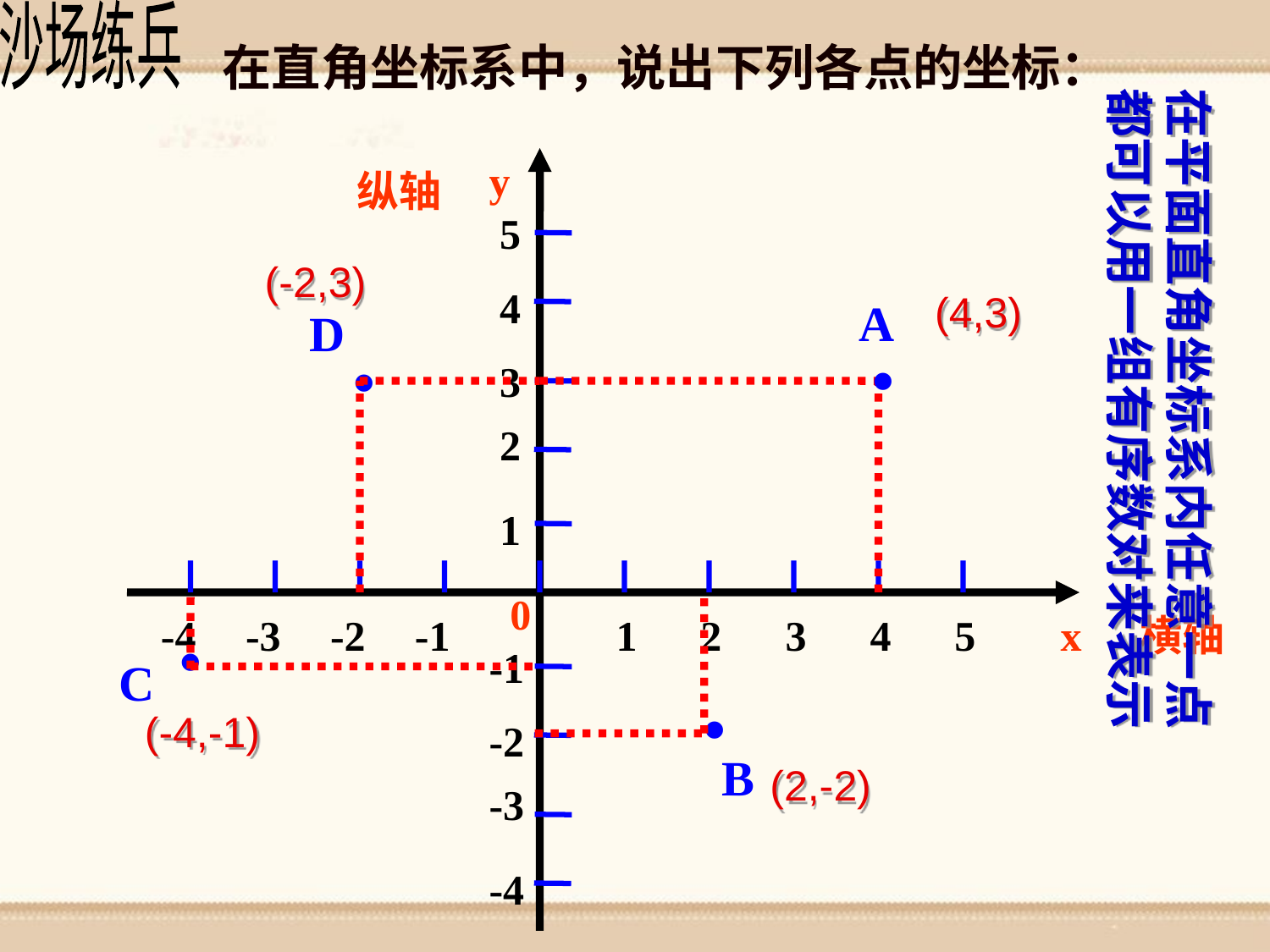

沙场练兵
在直角坐标系中，说出下列各点的坐标：
在平面直角坐标系内任意一点
都可以用一组有序数对来表示
y
纵轴

5

(-2,3)

4
(4,3)
A
D
·
·
3

2
1

-4
-3
-2
-1
1
2
3
4
5
0
·

(-4,-1)

(2,-2)
x
横轴
-1
C
·

-2
B
-3

-4